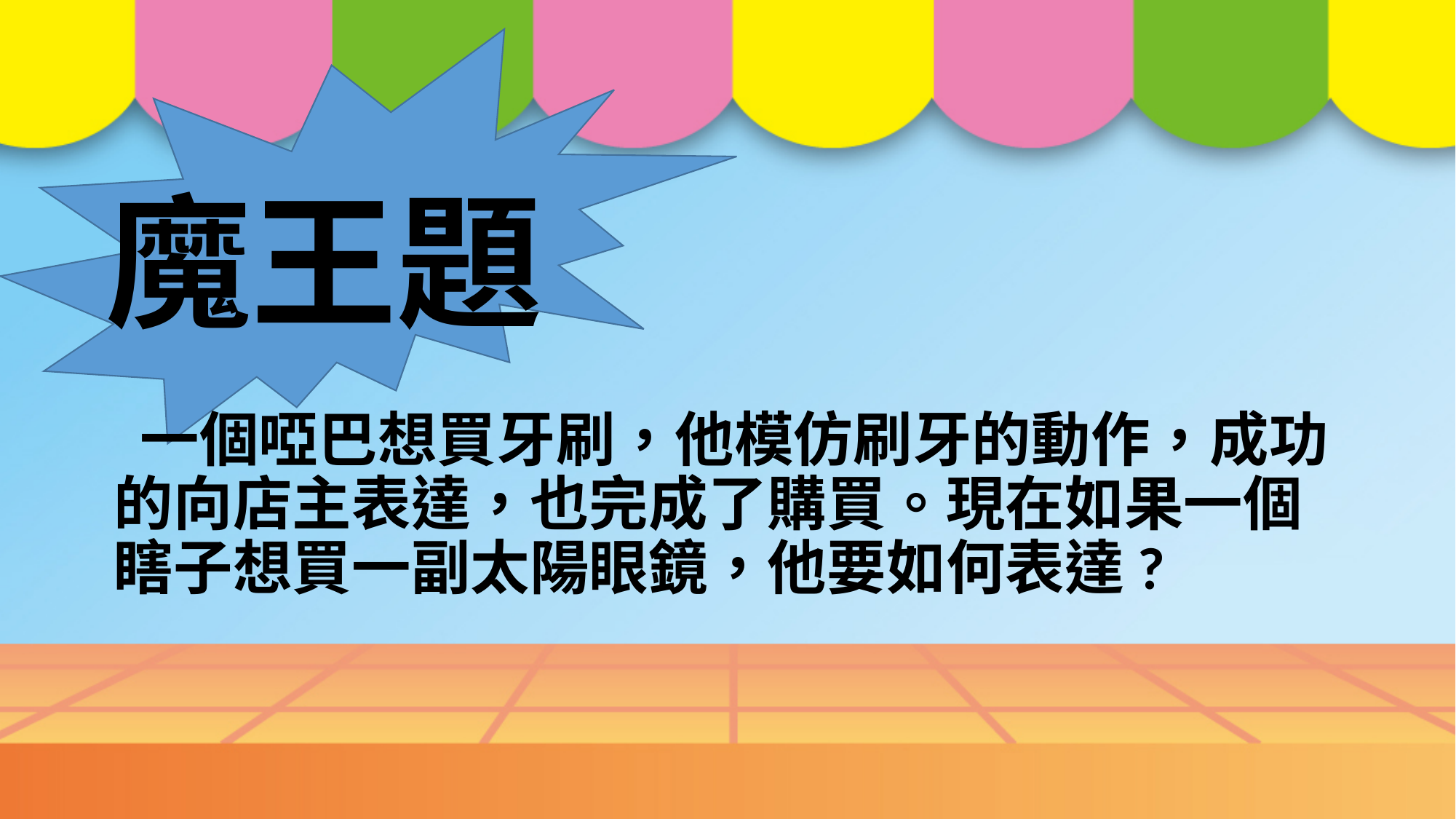

# 魔王題
 一個啞巴想買牙刷，他模仿刷牙的動作，成功的向店主表達，也完成了購買。現在如果一個瞎子想買一副太陽眼鏡，他要如何表達?